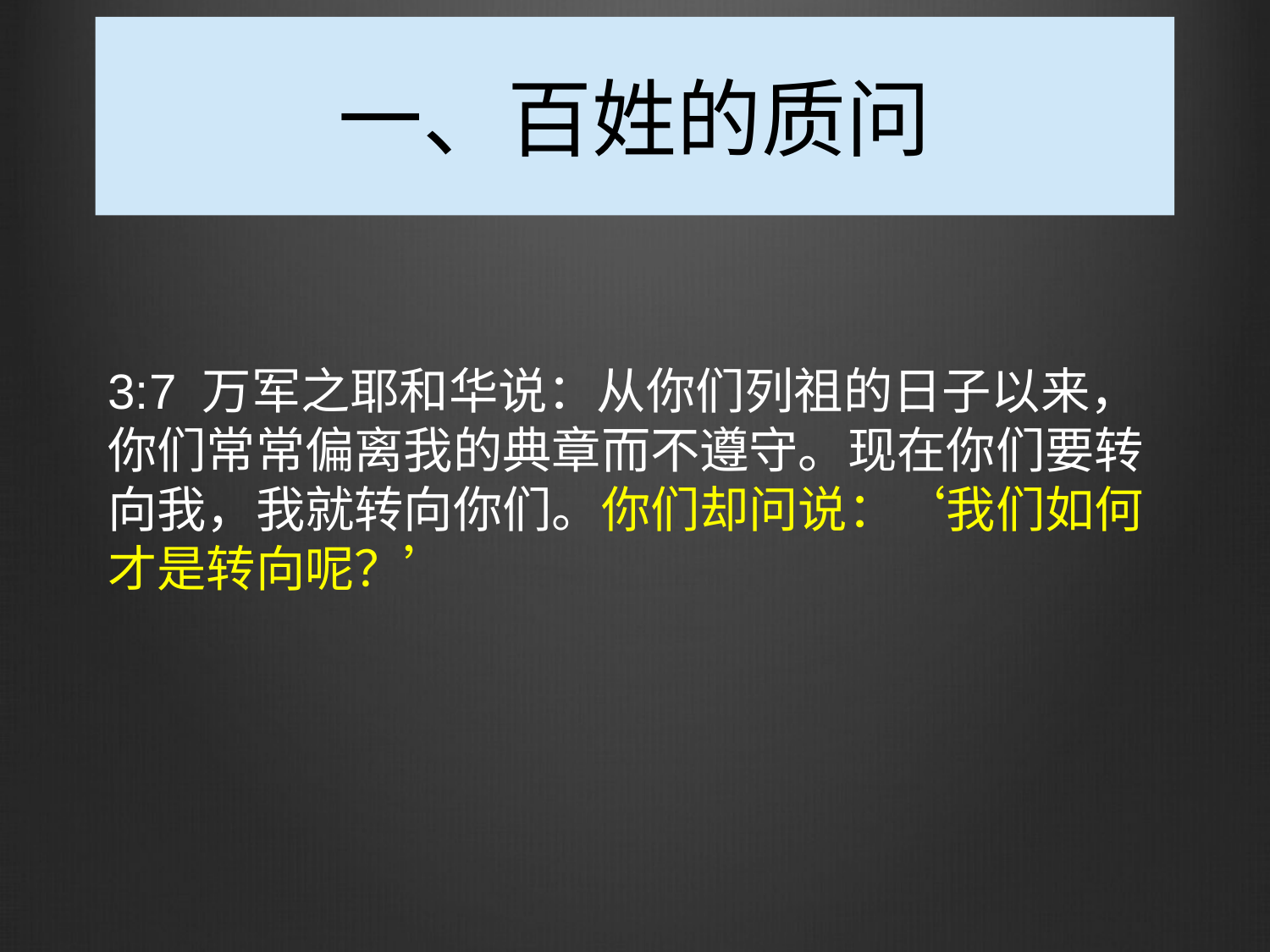

# 一、百姓的质问

3:7 万军之耶和华说：从你们列祖的日子以来，你们常常偏离我的典章而不遵守。现在你们要转向我，我就转向你们。你们却问说：‘我们如何才是转向呢？’